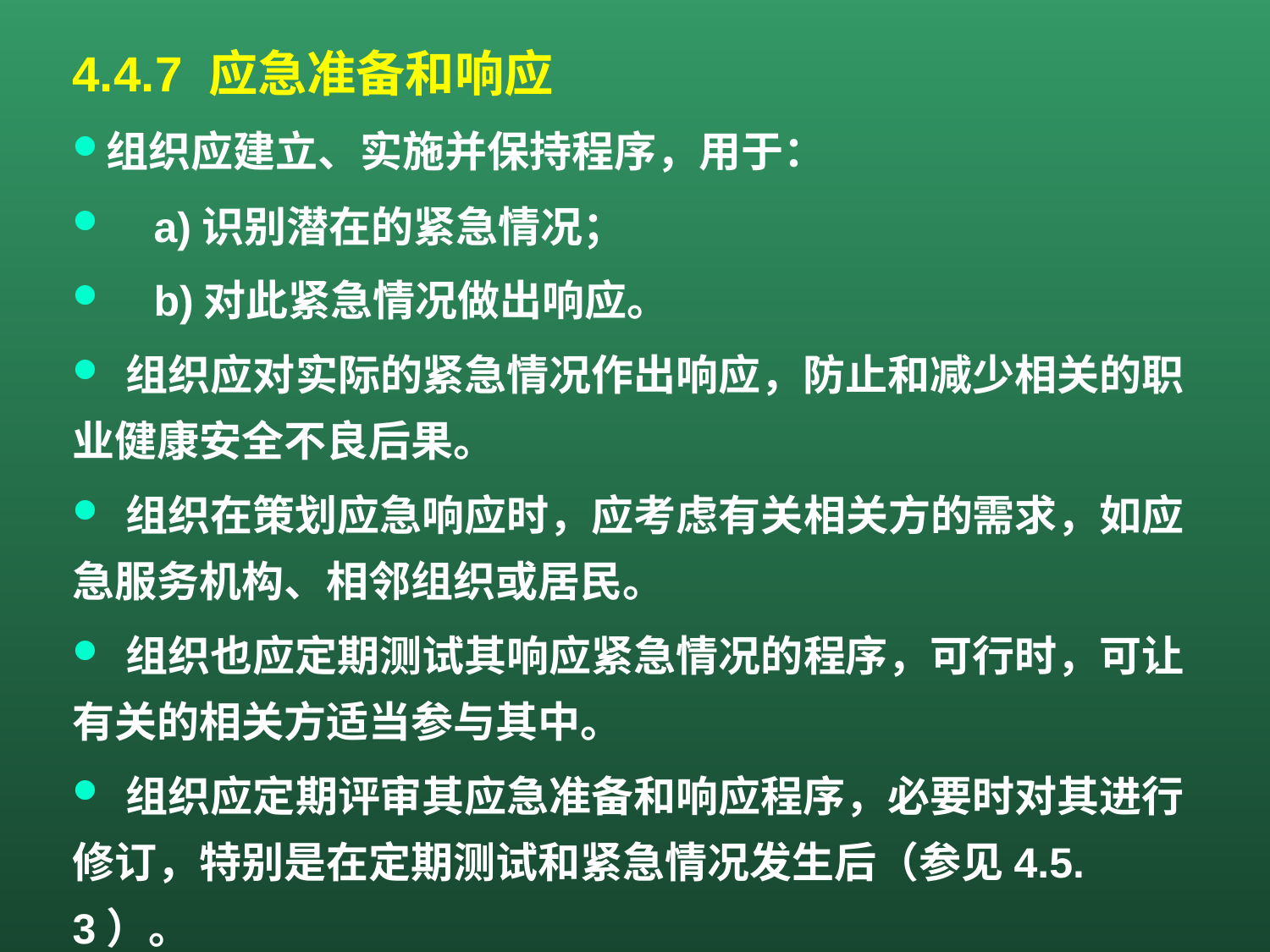

4.4.7 应急准备和响应
组织应建立、实施并保持程序，用于：
    a)识别潜在的紧急情况；
    b)对此紧急情况做出响应。
 组织应对实际的紧急情况作出响应，防止和减少相关的职业健康安全不良后果。
 组织在策划应急响应时，应考虑有关相关方的需求，如应急服务机构、相邻组织或居民。
 组织也应定期测试其响应紧急情况的程序，可行时，可让有关的相关方适当参与其中。
 组织应定期评审其应急准备和响应程序，必要时对其进行修订，特别是在定期测试和紧急情况发生后（参见4.5.3）。